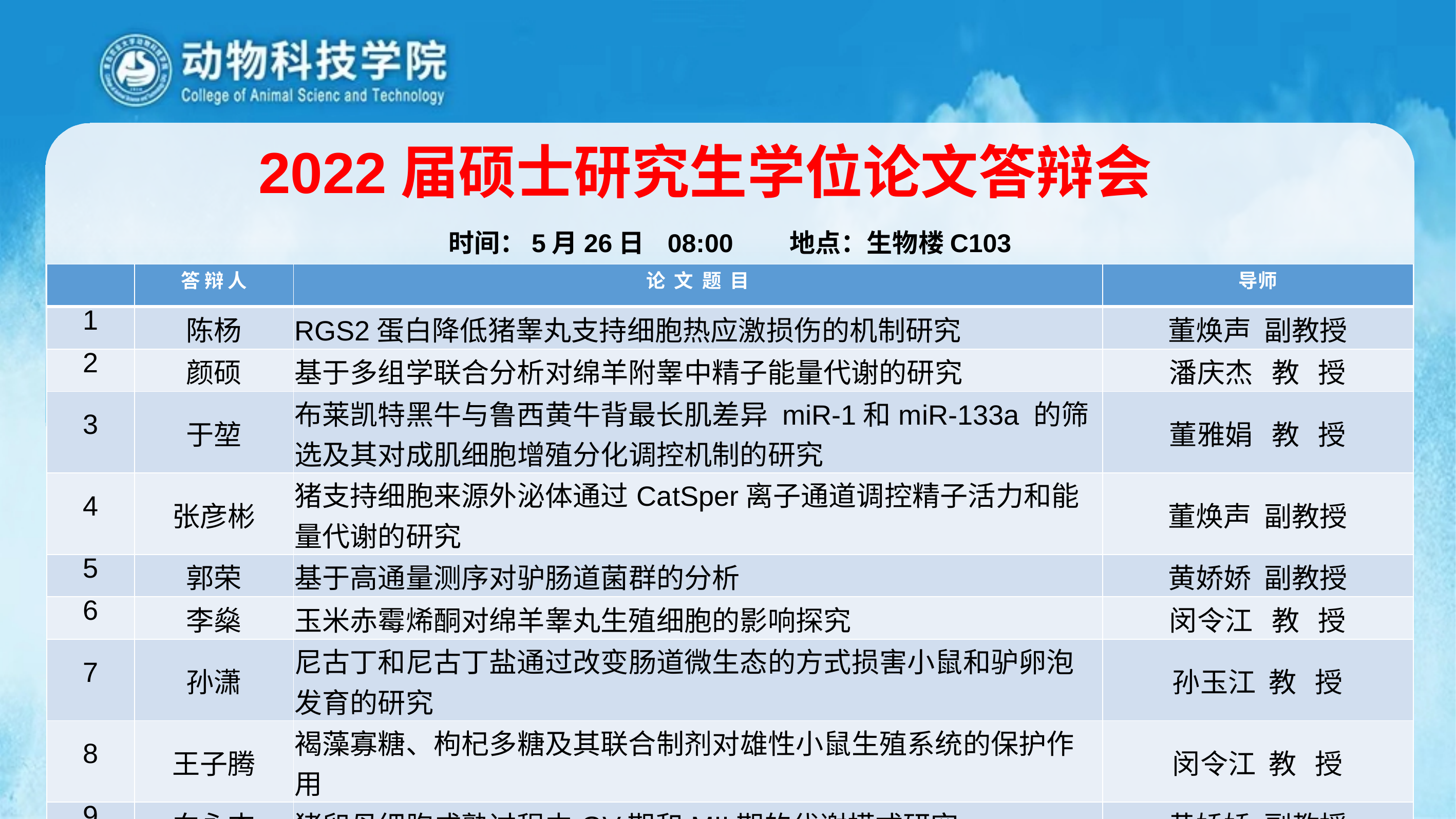

2022届硕士研究生学位论文答辩会

时间：5月26日   08:00       地点：生物楼C103
|  | 答 辩 人 | 论 文 题 目 | 导师 |
| --- | --- | --- | --- |
| 1 | 陈杨 | RGS2蛋白降低猪睾丸支持细胞热应激损伤的机制研究 | 董焕声 副教授 |
| 2 | 颜硕 | 基于多组学联合分析对绵羊附睾中精子能量代谢的研究 | 潘庆杰 教 授 |
| 3 | 于堃 | 布莱凯特黑牛与鲁西黄牛背最长肌差异 miR-1和miR-133a 的筛选及其对成肌细胞增殖分化调控机制的研究 | 董雅娟 教 授 |
| 4 | 张彦彬 | 猪支持细胞来源外泌体通过CatSper离子通道调控精子活力和能量代谢的研究 | 董焕声 副教授 |
| 5 | 郭荣 | 基于高通量测序对驴肠道菌群的分析 | 黄娇娇 副教授 |
| 6 | 李燊 | 玉米赤霉烯酮对绵羊睾丸生殖细胞的影响探究 | 闵令江 教 授 |
| 7 | 孙潇 | 尼古丁和尼古丁盐通过改变肠道微生态的方式损害小鼠和驴卵泡发育的研究 | 孙玉江 教 授 |
| 8 | 王子腾 | 褐藻寡糖、枸杞多糖及其联合制剂对雄性小鼠生殖系统的保护作用 | 闵令江 教 授 |
| 9 | 向永杰 | 猪卵母细胞成熟过程中GV期和MII期的代谢模式研究 | 黄娇娇 副教授 |
| 10 | 谢太凤 | 德州驴双驹性状候选基因的筛选 | 潘庆杰 教 授 |
| 11 | 朱新远 | 母马大小卵泡中颗粒细胞对卵母细胞成熟的影响 | 潘庆杰 教 授 |
| 12 | 祝明辉 | 马驴精子生殖功能相关的代谢组学研究 | 潘庆杰 教 授 |